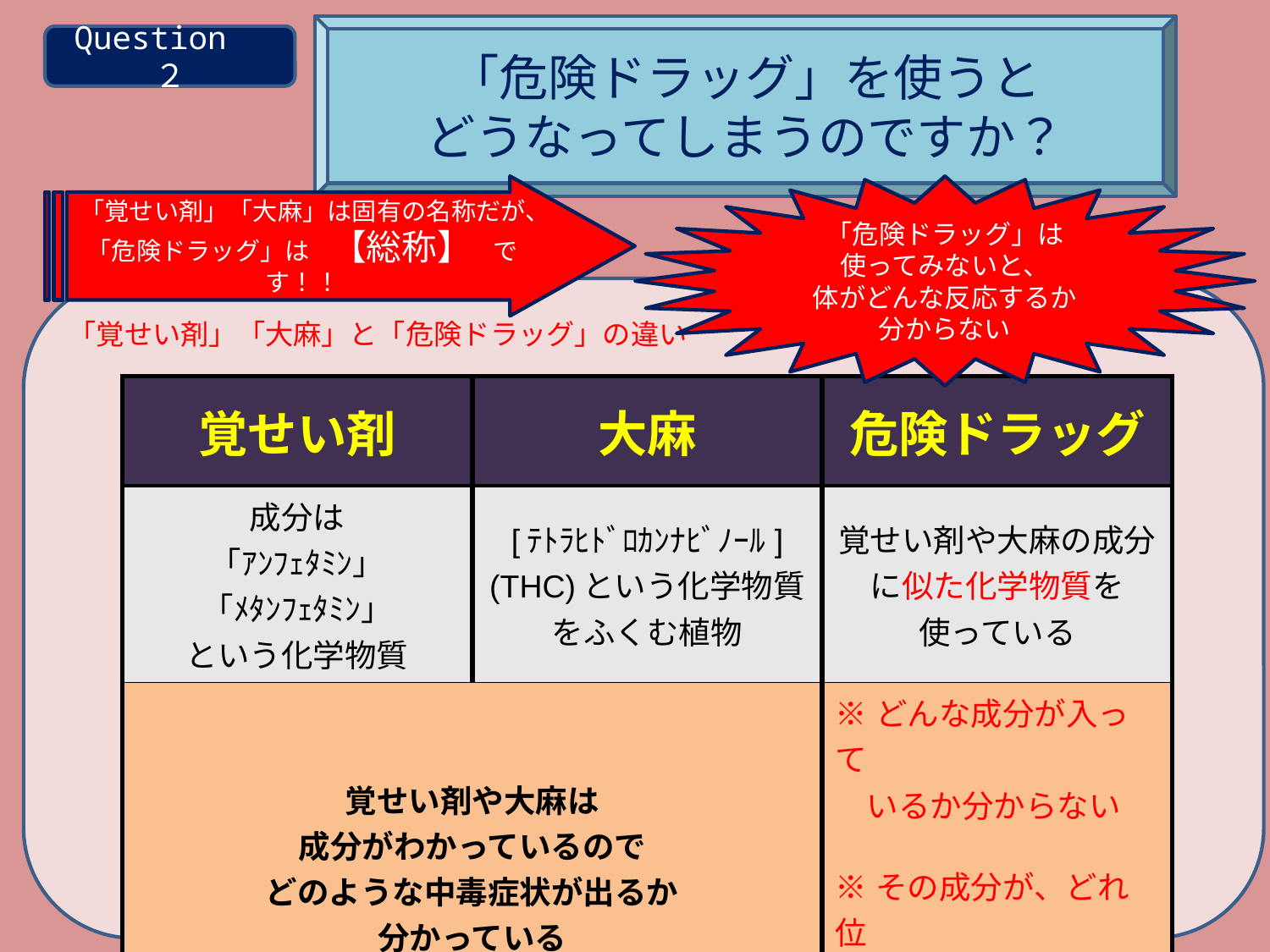

「危険ドラッグ」を使うと
どうなってしまうのですか？
Question　２
「覚せい剤」「大麻」は固有の名称だが、
「危険ドラッグ」は　【総称】　です！！
「危険ドラッグ」は
使ってみないと、
体がどんな反応するか
分からない
「覚せい剤」「大麻」と「危険ドラッグ」の違い
| 覚せい剤 | 大麻 | 危険ドラッグ |
| --- | --- | --- |
| 成分は 「ｱﾝﾌｪﾀﾐﾝ」 「ﾒﾀﾝﾌｪﾀﾐﾝ」 という化学物質 | [ﾃﾄﾗﾋﾄﾞﾛｶﾝﾅﾋﾞﾉｰﾙ] (THC)という化学物質をふくむ植物 | 覚せい剤や大麻の成分に似た化学物質を 使っている |
| 覚せい剤や大麻は 成分がわかっているので どのような中毒症状が出るか 分かっている |  | ※どんな成分が入って　　 　いるか分からない ※その成分が、どれ位 　入っているかも分か 　らない |